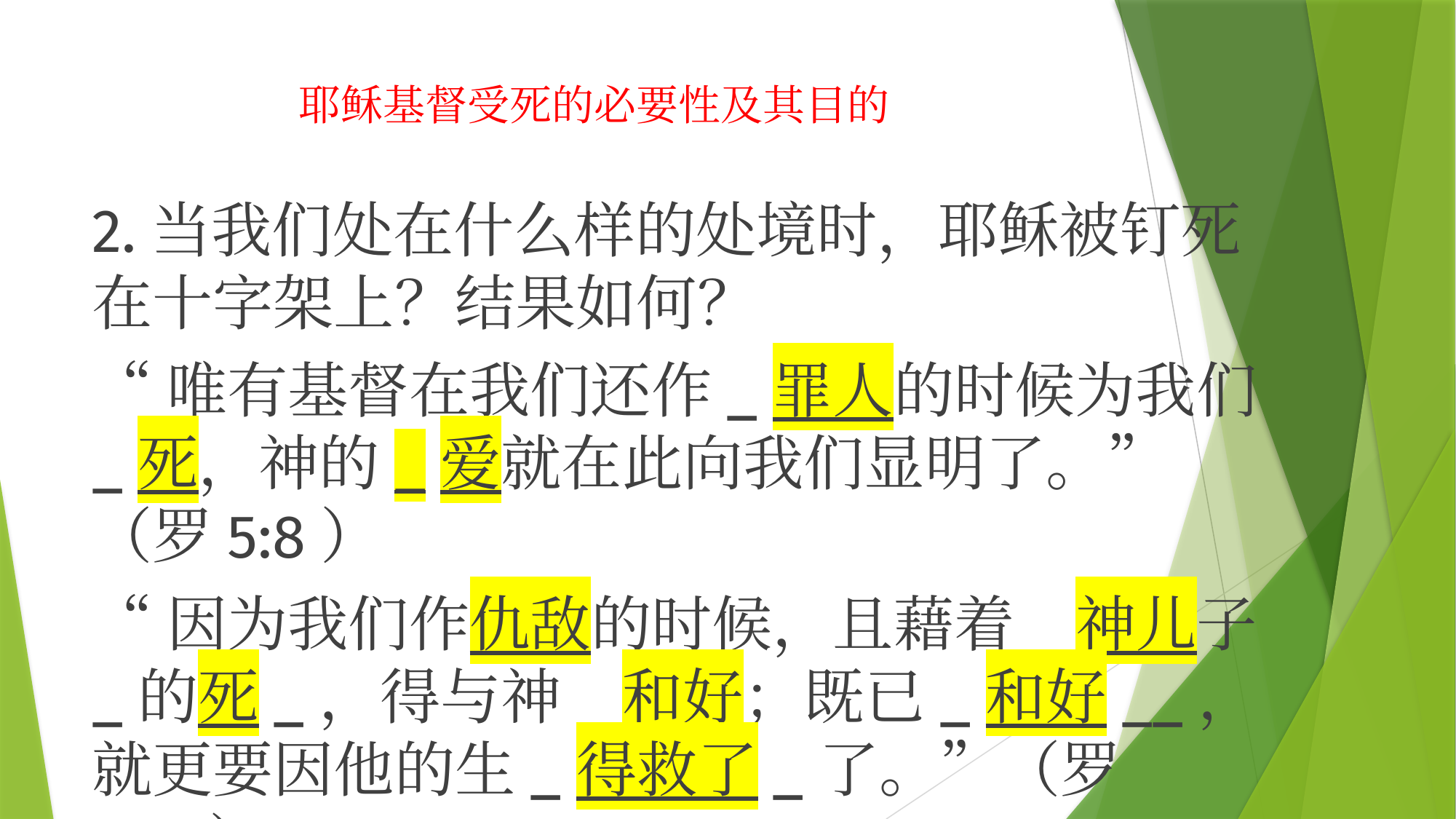

# 耶稣基督受死的必要性及其目的
2.当我们处在什么样的处境时，耶稣被钉死在十字架上？结果如何？
“唯有基督在我们还作_罪人的时候为我们_死，神的_爱就在此向我们显明了。”（罗5:8）
“因为我们作仇敌的时候，且藉着_神儿子_的死_，得与神_和好；既已_和好__，就更要因他的生_得救了_了。”（罗5:10）